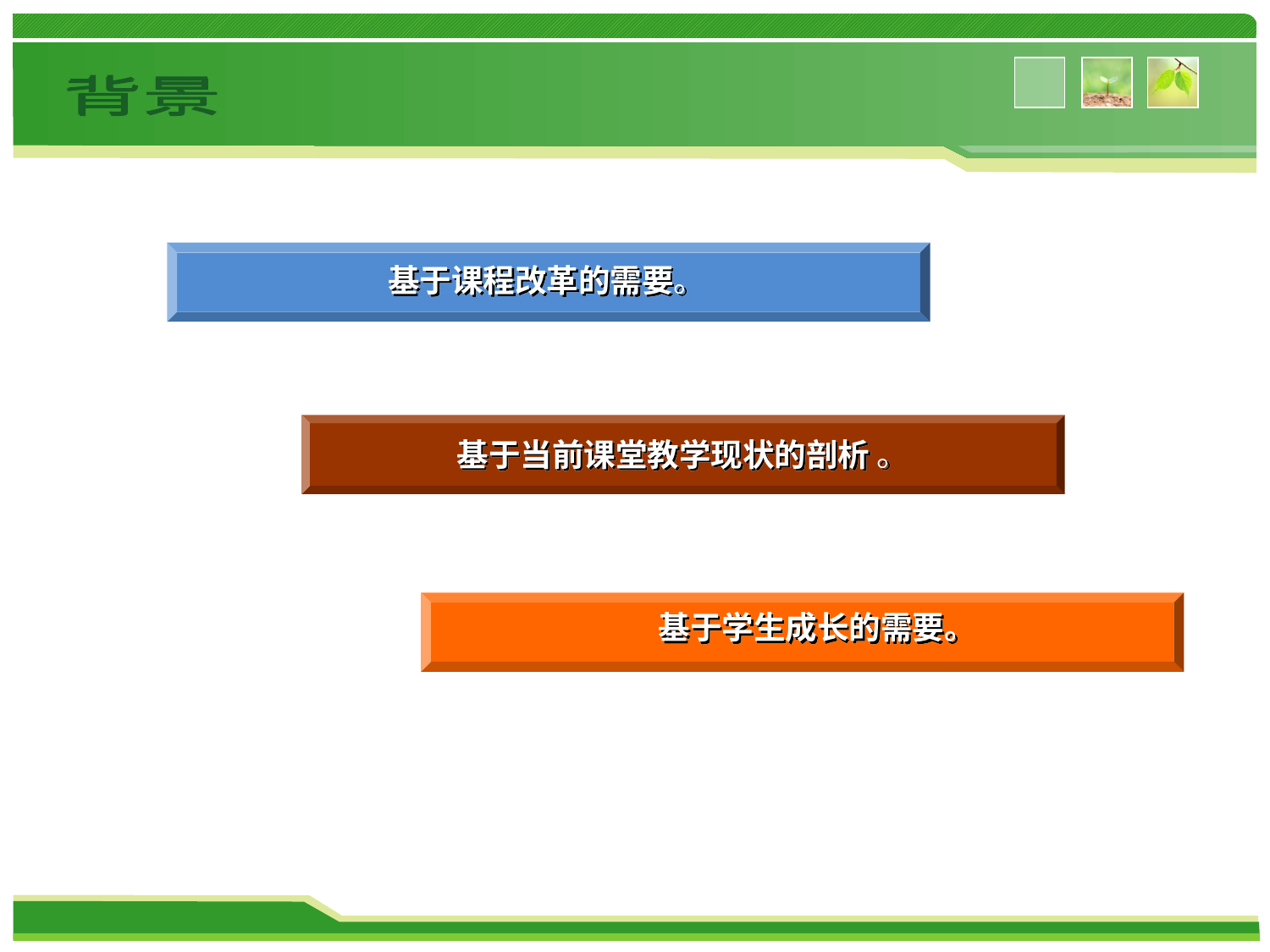

背景
背景

基于课程改革的需要。

基于当前课堂教学现状的剖析 。

基于学生成长的需要。